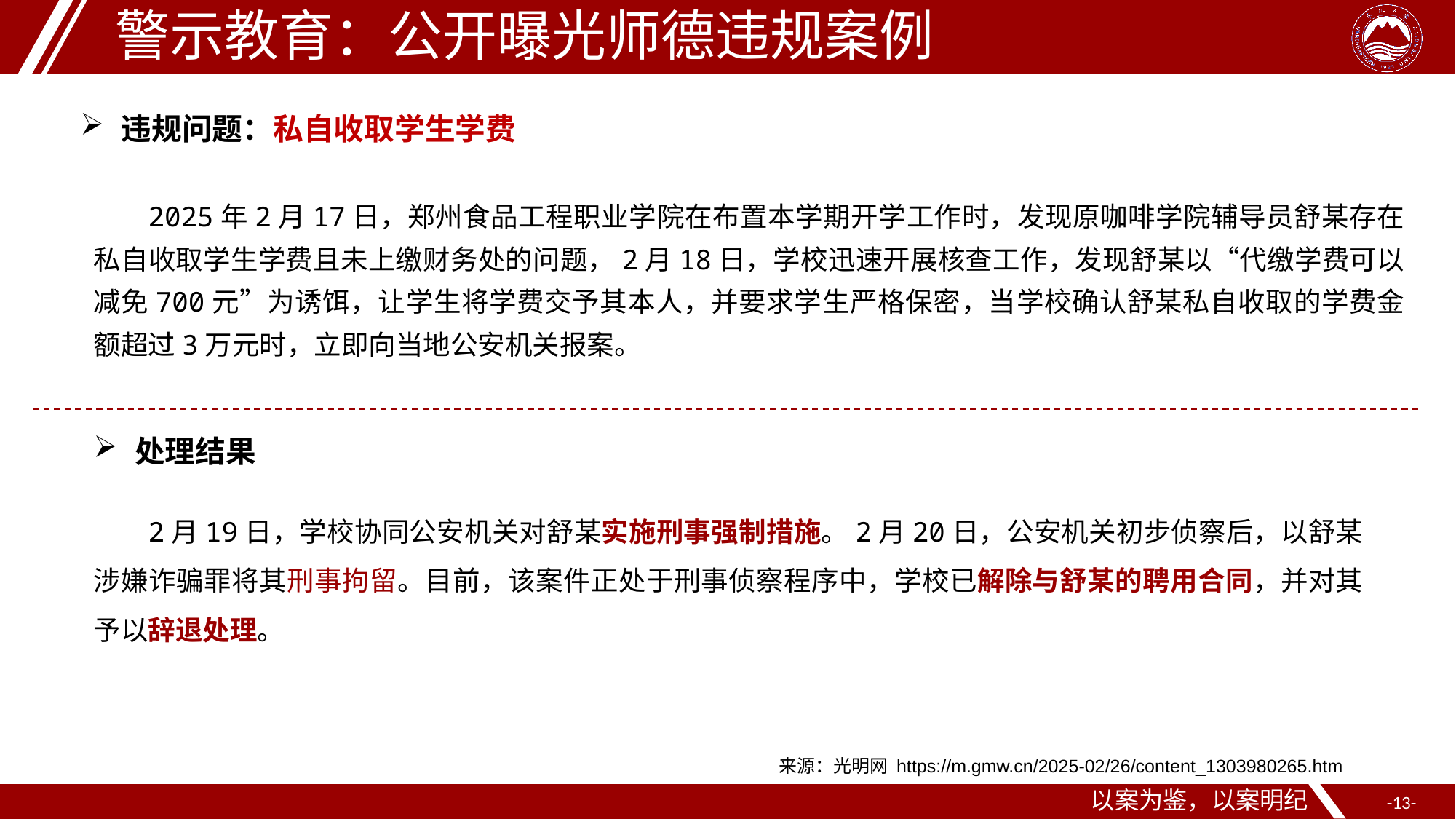

警示教育：公开曝光师德违规案例
违规问题：私自收取学生学费
2025年2月17日，郑州食品工程职业学院在布置本学期开学工作时，发现原咖啡学院辅导员舒某存在私自收取学生学费且未上缴财务处的问题，2月18日，学校迅速开展核查工作，发现舒某以“代缴学费可以减免700元”为诱饵，让学生将学费交予其本人，并要求学生严格保密，当学校确认舒某私自收取的学费金额超过3万元时，立即向当地公安机关报案。
处理结果
2月19日，学校协同公安机关对舒某实施刑事强制措施。2月20日，公安机关初步侦察后，以舒某涉嫌诈骗罪将其刑事拘留。目前，该案件正处于刑事侦察程序中，学校已解除与舒某的聘用合同，并对其予以辞退处理。
来源：光明网 https://m.gmw.cn/2025-02/26/content_1303980265.htm
以案为鉴，以案明纪
-13-